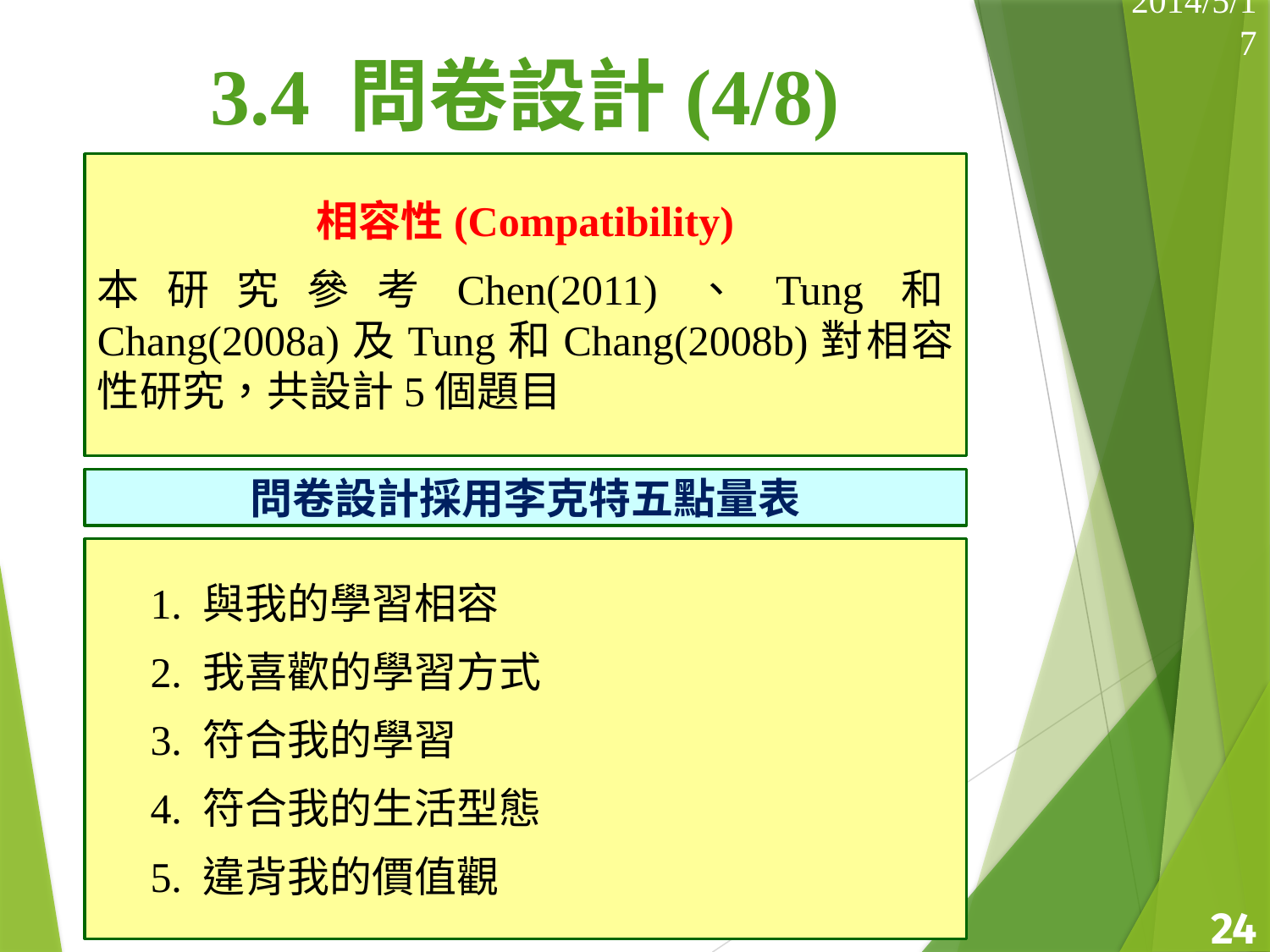

2014/5/17
# 3.4 問卷設計(4/8)
相容性(Compatibility)
本研究參考Chen(2011)、Tung和Chang(2008a)及Tung和Chang(2008b)對相容性研究，共設計5個題目
問卷設計採用李克特五點量表
     1. 與我的學習相容
     2. 我喜歡的學習方式
     3. 符合我的學習
     4. 符合我的生活型態
     5. 違背我的價值觀
24